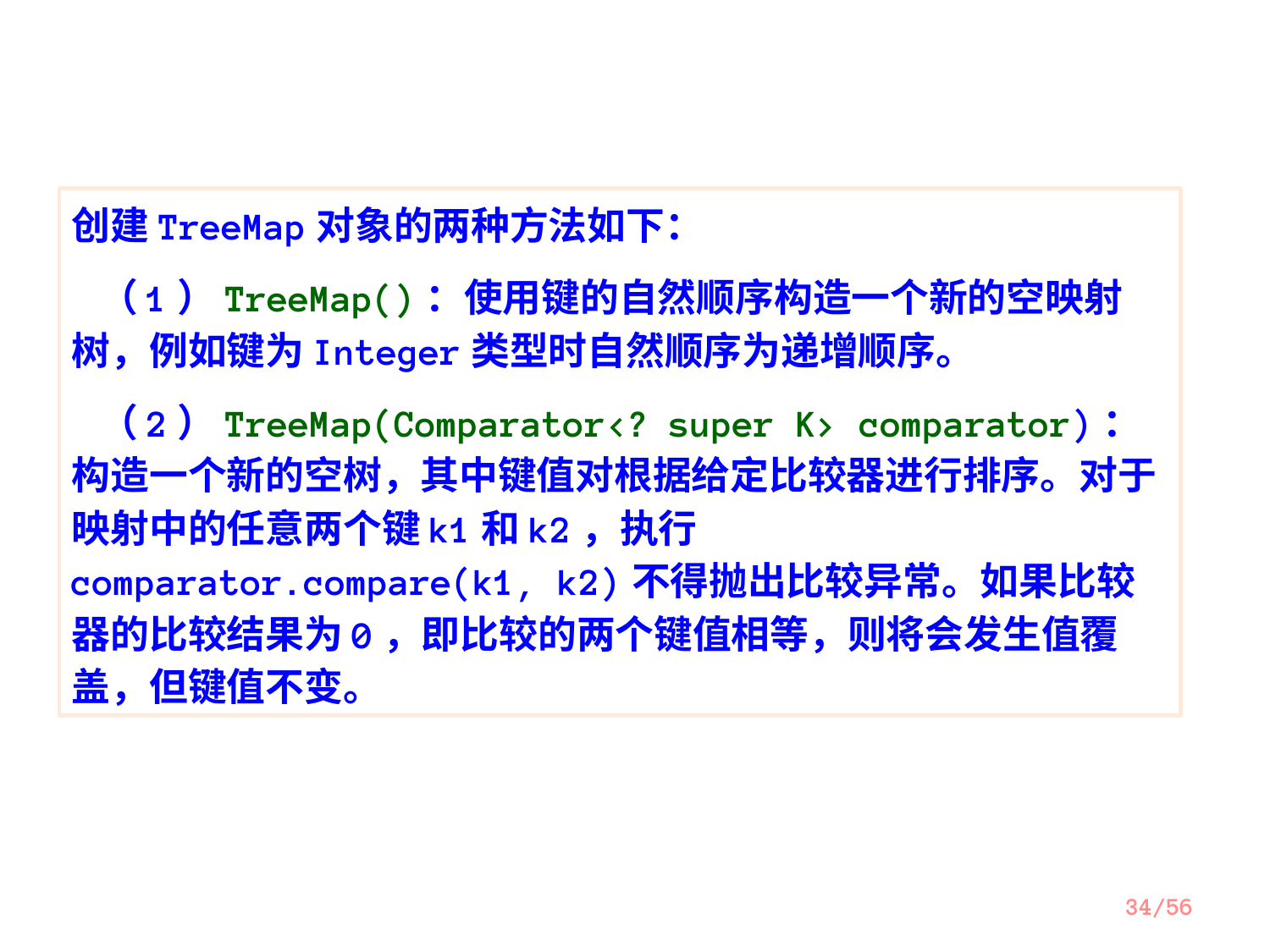

创建TreeMap对象的两种方法如下：
  （1）TreeMap()：使用键的自然顺序构造一个新的空映射树，例如键为Integer类型时自然顺序为递增顺序。
  （2）TreeMap(Comparator<? super K> comparator)：构造一个新的空树，其中键值对根据给定比较器进行排序。对于映射中的任意两个键k1和k2，执行comparator.compare(k1, k2)不得抛出比较异常。如果比较器的比较结果为0，即比较的两个键值相等，则将会发生值覆盖，但键值不变。
34/56